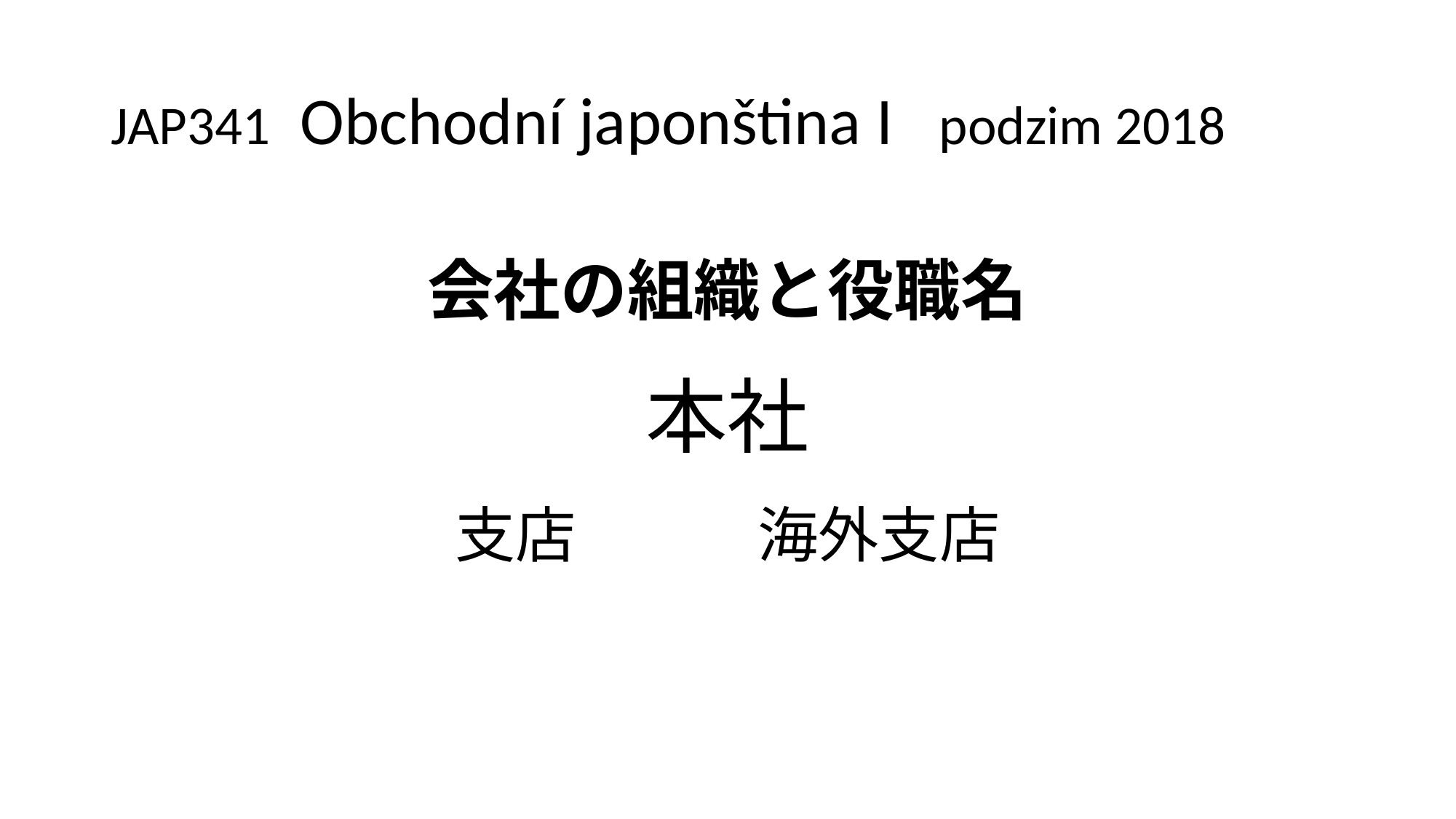

# JAP341  Obchodní japonština I   podzim 2018

会社の組織と役職名

本社

支店　　　海外支店